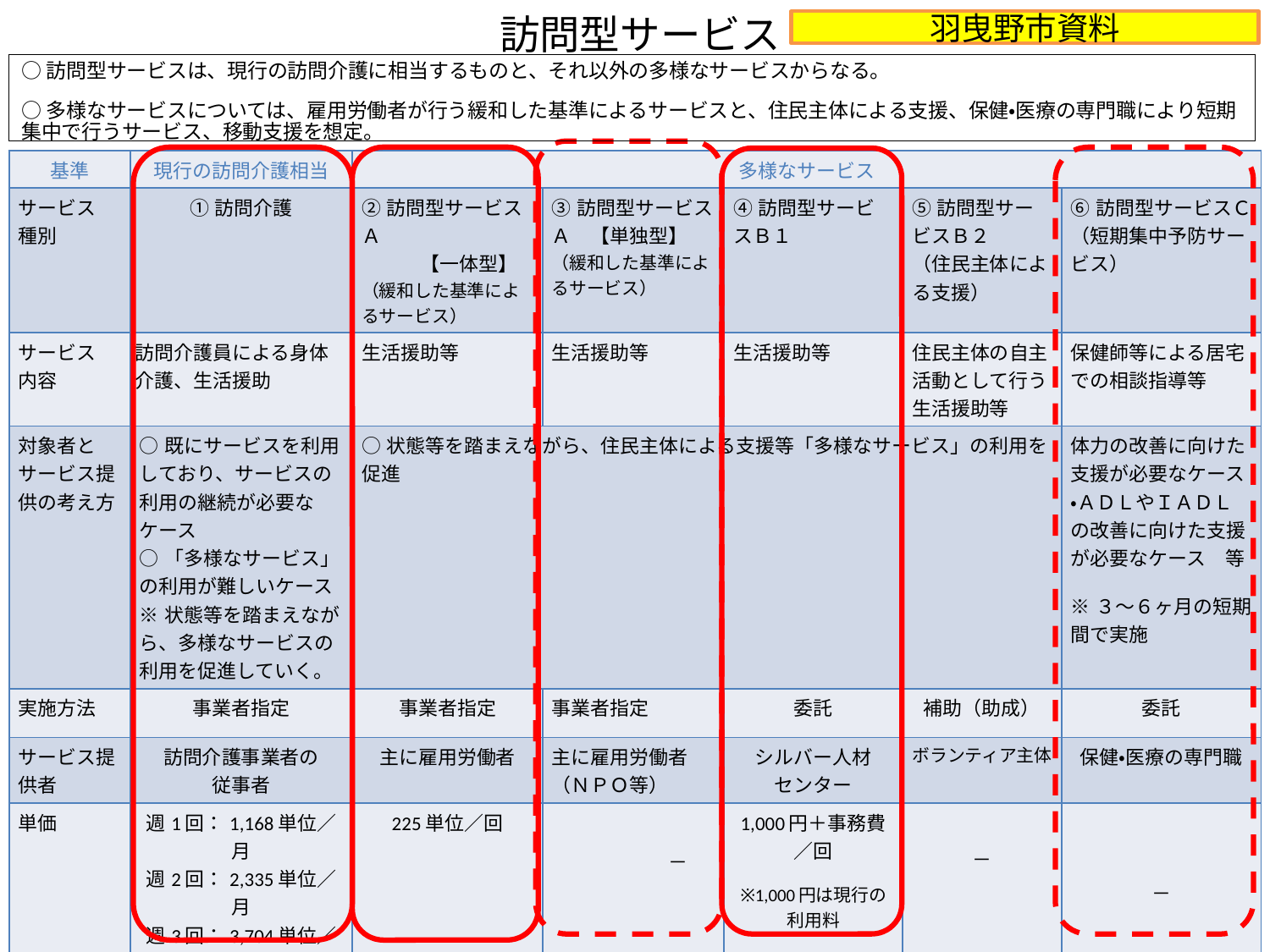

# 訪問型サービス
羽曳野市資料
○訪問型サービスは、現行の訪問介護に相当するものと、それ以外の多様なサービスからなる。
○多様なサービスについては、雇用労働者が行う緩和した基準によるサービスと、住民主体による支援、保健・医療の専門職により短期集中で行うサービス、移動支援を想定。

| 基準 | 現行の訪問介護相当 | 多様なサービス |  |  |  |  |
| --- | --- | --- | --- | --- | --- | --- |
| サービス 種別 | ①訪問介護 | ②訪問型サービスＡ 　　　【一体型】 （緩和した基準によるサービス） | ③訪問型サービスＡ　【単独型】 （緩和した基準によるサービス） | ④訪問型サービスＢ１ | ⑤訪問型サービスＢ２ （住民主体による支援） | ⑥訪問型サービスＣ （短期集中予防サービス） |
| サービス 内容 | 訪問介護員による身体介護、生活援助 | 生活援助等 | 生活援助等 | 生活援助等 | 住民主体の自主活動として行う生活援助等 | 保健師等による居宅での相談指導等 |
| 対象者とサービス提供の考え方 | ○既にサービスを利用しており、サービスの利用の継続が必要なケース ○「多様なサービス」の利用が難しいケース ※状態等を踏まえながら、多様なサービスの利用を促進していく。 | ○状態等を踏まえながら、住民主体による支援等「多様なサービス」の利用を促進 |  |  |  | 体力の改善に向けた支援が必要なケース ・ＡＤＬやＩＡＤＬの改善に向けた支援が必要なケース　等 ※３～６ヶ月の短期間で実施 |
| 実施方法 | 事業者指定 | 事業者指定 | 事業者指定 | 委託 | 補助（助成） | 委託 |
| サービス提供者 | 訪問介護事業者の 従事者 | 主に雇用労働者 | 主に雇用労働者 （ＮＰＯ等） | シルバー人材 センター | ボランティア主体 | 保健・医療の専門職 |
| 単価 | 週1回：1,168単位／月 週2回：2,335単位／月 週3回：3,704単位／月 | 225単位／回 | － | 1,000円＋事務費／回 ※1,000円は現行の利用料 | － | － |
| 利用者負担 | 単価の1割（または2割） | 単価の1割 （または2割） | － | 200円／回 | － | － |